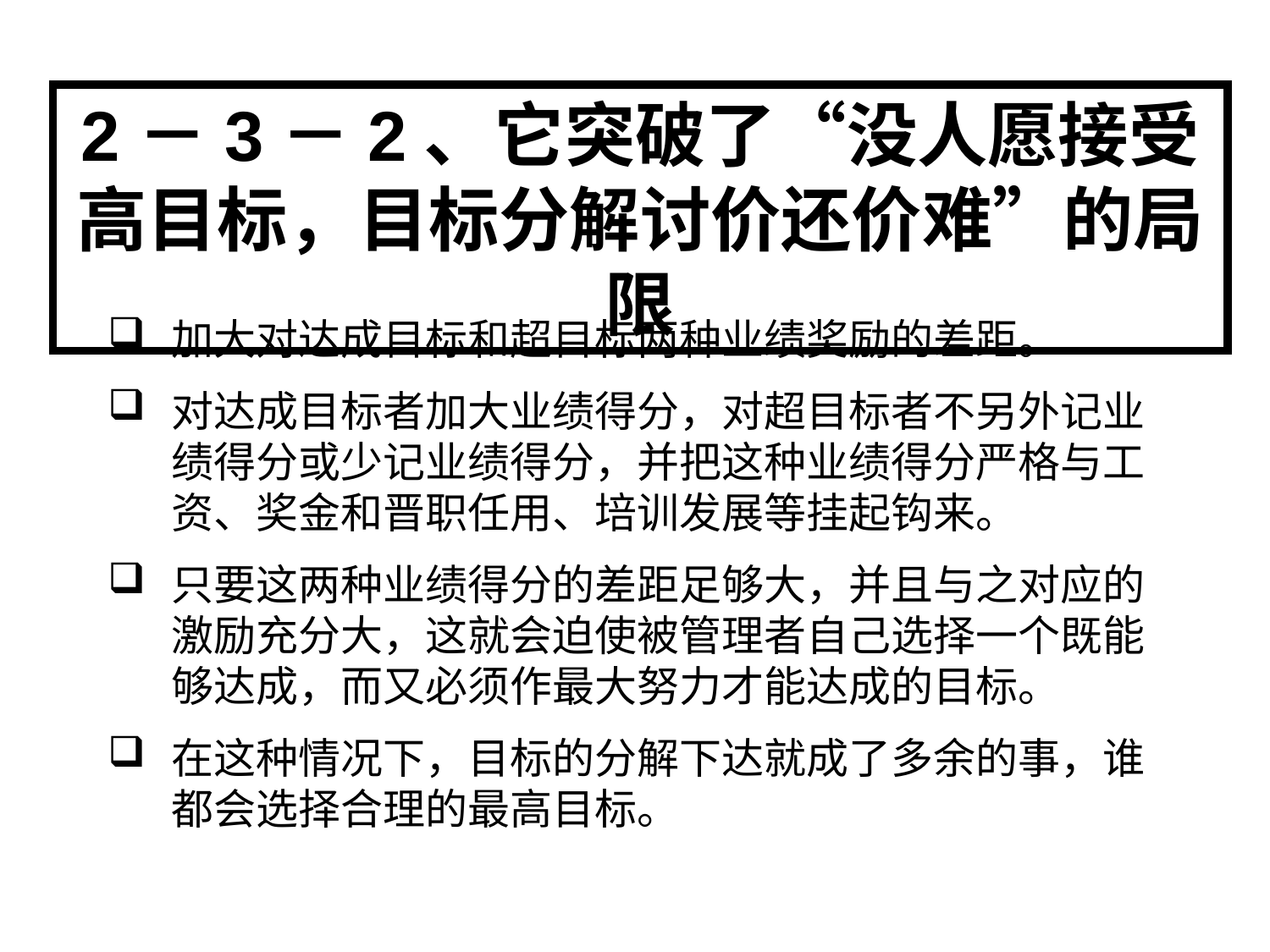

2－3－2、它突破了“没人愿接受高目标，目标分解讨价还价难”的局限
加大对达成目标和超目标两种业绩奖励的差距。
对达成目标者加大业绩得分，对超目标者不另外记业绩得分或少记业绩得分，并把这种业绩得分严格与工资、奖金和晋职任用、培训发展等挂起钩来。
只要这两种业绩得分的差距足够大，并且与之对应的激励充分大，这就会迫使被管理者自己选择一个既能够达成，而又必须作最大努力才能达成的目标。
在这种情况下，目标的分解下达就成了多余的事，谁都会选择合理的最高目标。